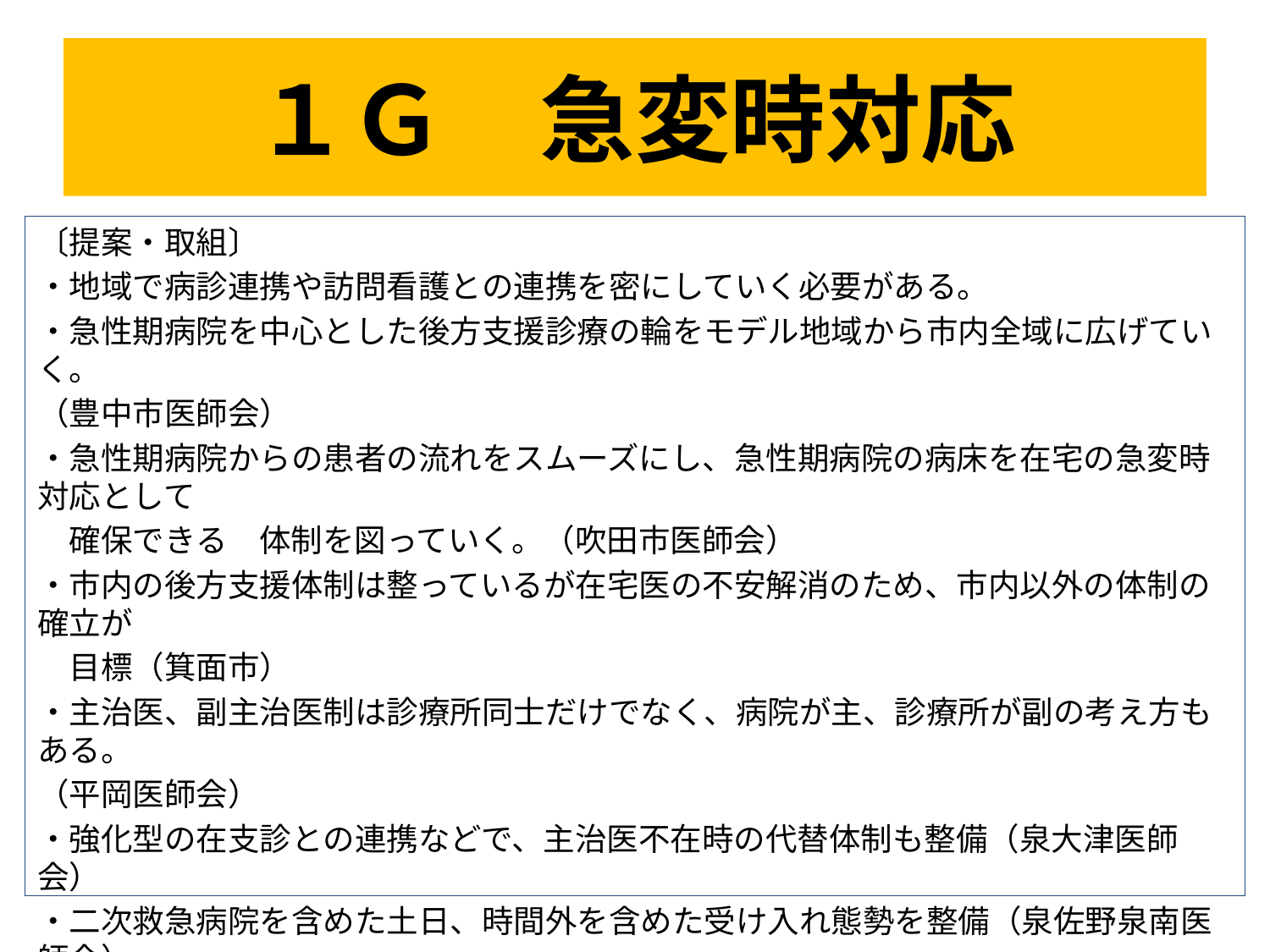

# １Ｇ　急変時対応
〔提案・取組〕
・地域で病診連携や訪問看護との連携を密にしていく必要がある。
・急性期病院を中心とした後方支援診療の輪をモデル地域から市内全域に広げていく。
（豊中市医師会）
・急性期病院からの患者の流れをスムーズにし、急性期病院の病床を在宅の急変時対応として
　確保できる　体制を図っていく。（吹田市医師会）
・市内の後方支援体制は整っているが在宅医の不安解消のため、市内以外の体制の確立が
　目標（箕面市）
・主治医、副主治医制は診療所同士だけでなく、病院が主、診療所が副の考え方もある。
（平岡医師会）
・強化型の在支診との連携などで、主治医不在時の代替体制も整備（泉大津医師会）
・二次救急病院を含めた土日、時間外を含めた受け入れ態勢を整備（泉佐野泉南医師会）
・病院、診療所で実施可能な医療処置について情報共有できるシステムを検討
（泉佐野泉南医師会）